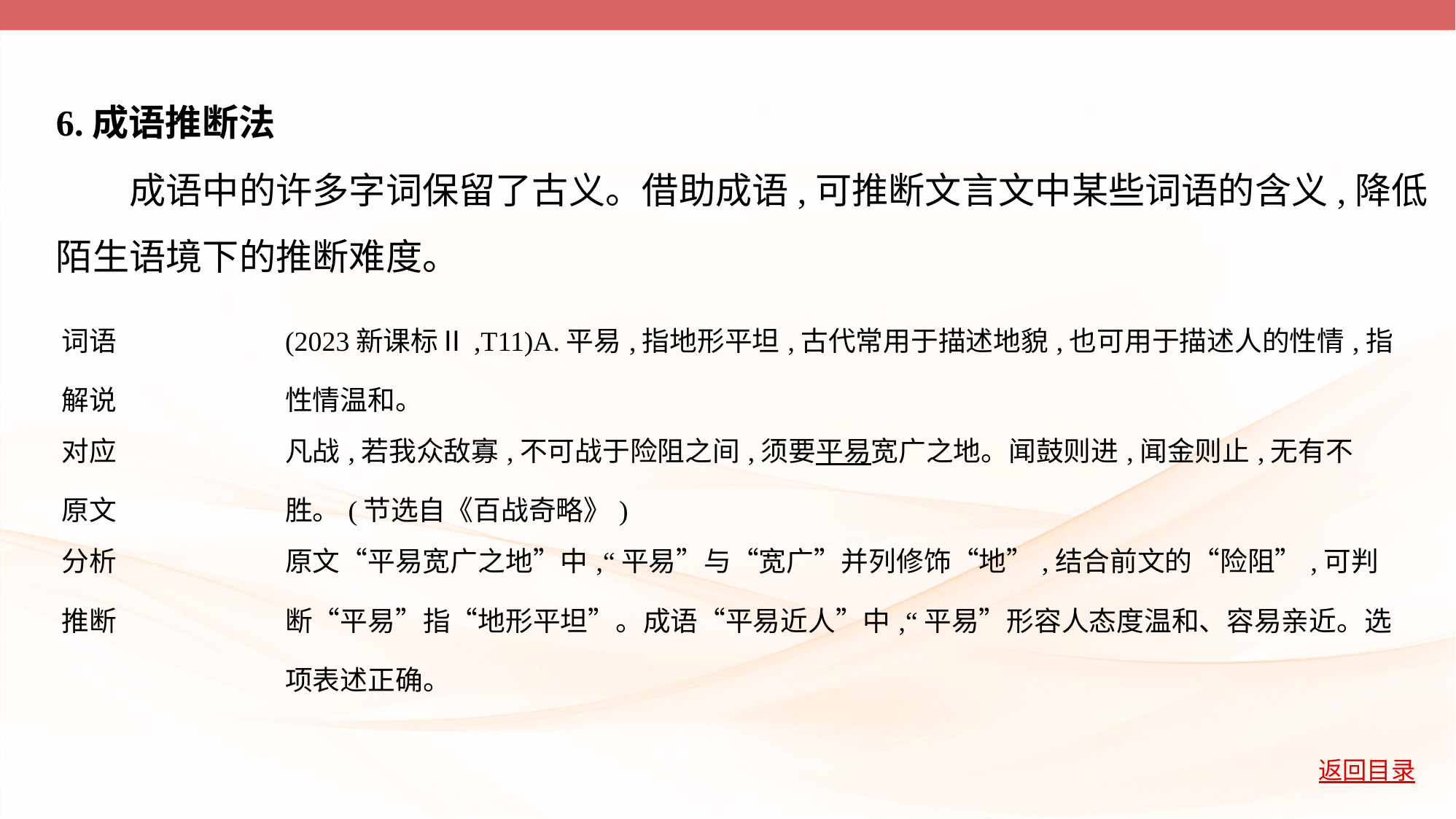

6.成语推断法
　　成语中的许多字词保留了古义。借助成语,可推断文言文中某些词语的含义,降低
陌生语境下的推断难度。
| 词语 解说 | (2023新课标Ⅱ,T11)A.平易,指地形平坦,古代常用于描述地貌,也可用于描述人的性情,指性情温和。 |
| --- | --- |
| 对应 原文 | 凡战,若我众敌寡,不可战于险阻之间,须要平易宽广之地。闻鼓则进,闻金则止,无有不胜。(节选自《百战奇略》) |
| 分析 推断 | 原文“平易宽广之地”中,“平易”与“宽广”并列修饰“地”,结合前文的“险阻”,可判断“平易”指“地形平坦”。成语“平易近人”中,“平易”形容人态度温和、容易亲近。选项表述正确。 |